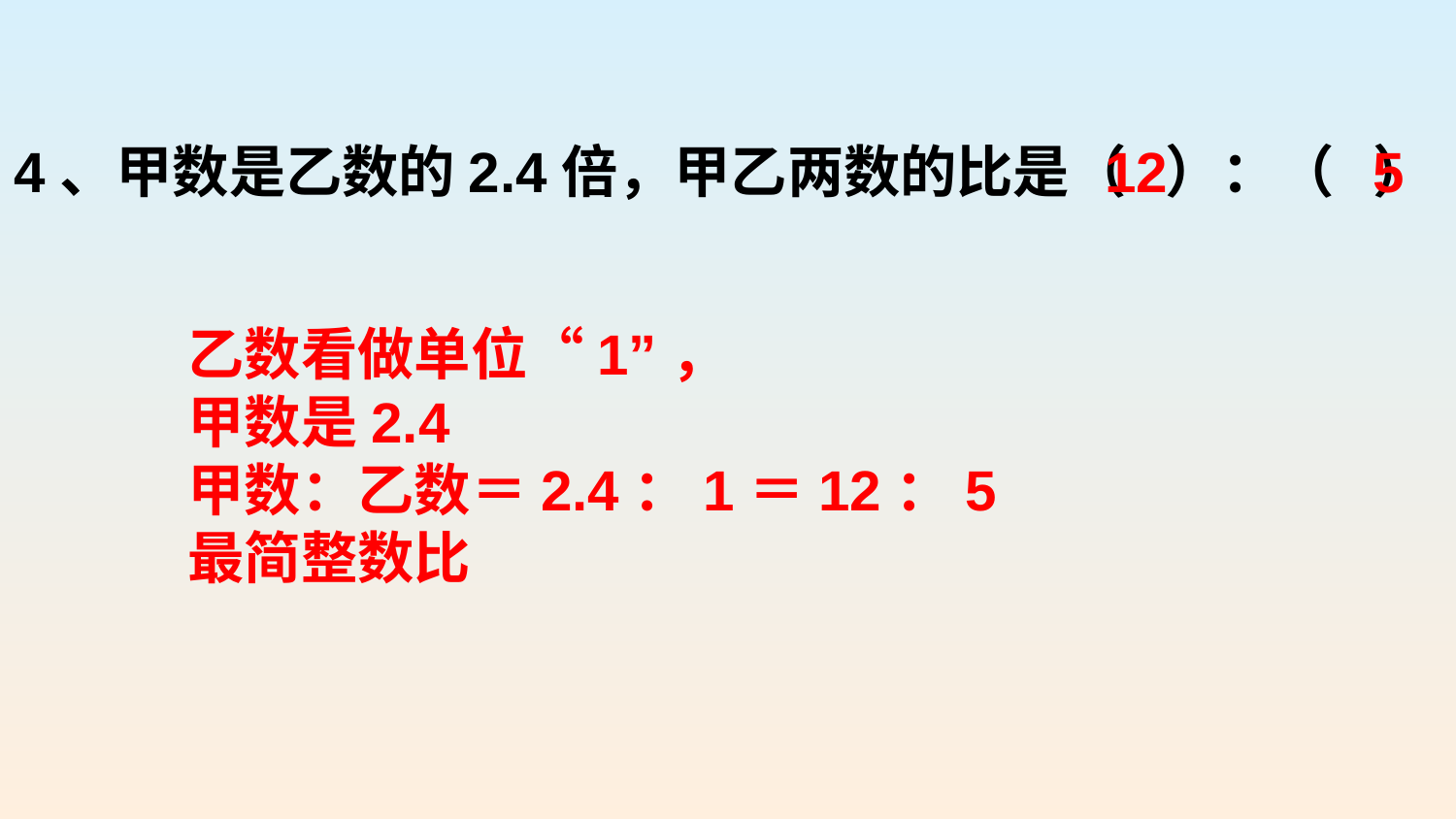

4、甲数是乙数的2.4倍，甲乙两数的比是（   ）：（   ）
12
5
乙数看做单位“1”，
甲数是2.4
甲数：乙数＝2.4：1＝12：5
最简整数比